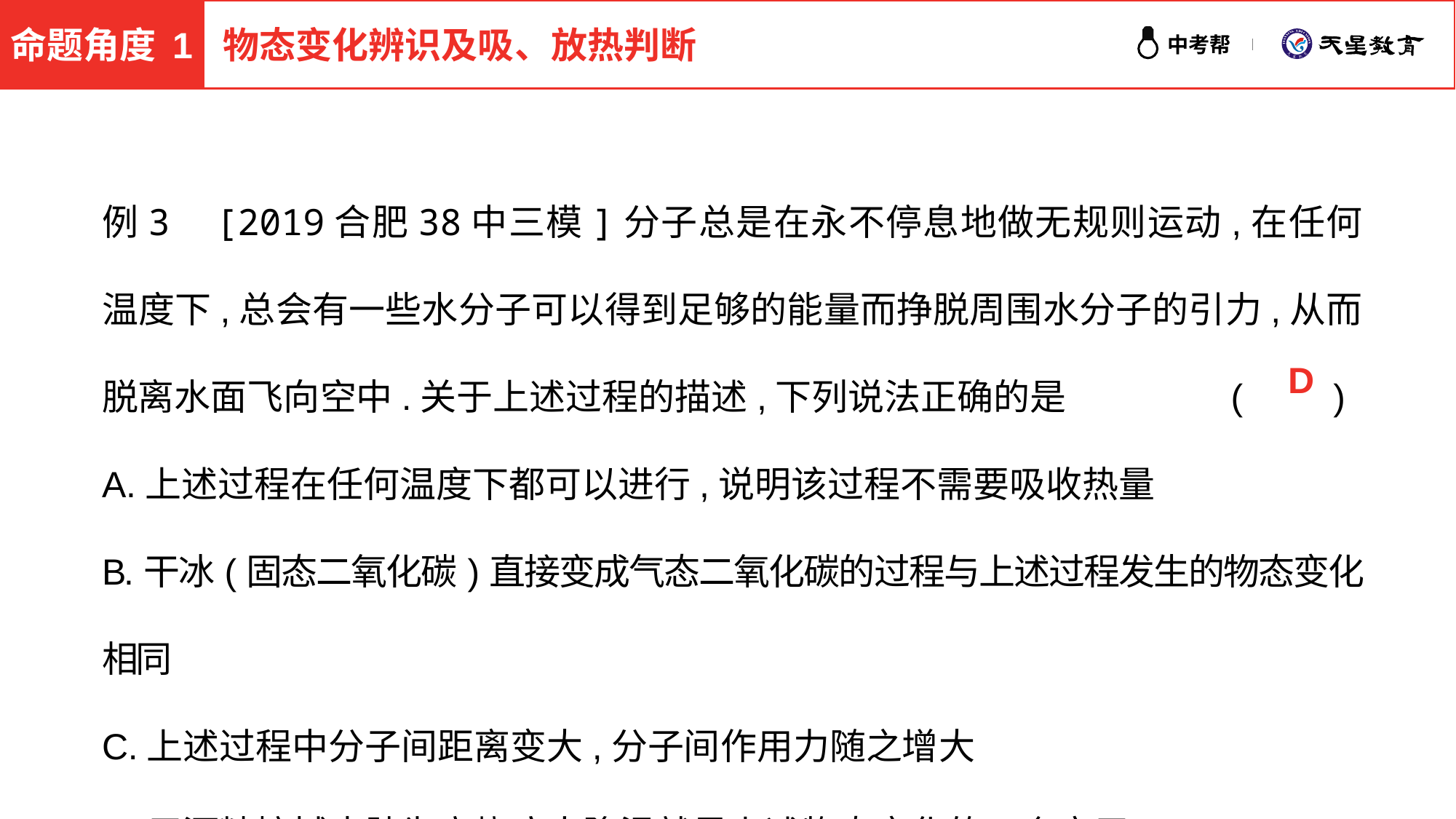

命题角度 1
物态变化辨识及吸、放热判断
例3  [2019合肥38中三模]分子总是在永不停息地做无规则运动,在任何温度下,总会有一些水分子可以得到足够的能量而挣脱周围水分子的引力,从而脱离水面飞向空中.关于上述过程的描述,下列说法正确的是                   (　　)
A.上述过程在任何温度下都可以进行,说明该过程不需要吸收热量
B.干冰(固态二氧化碳)直接变成气态二氧化碳的过程与上述过程发生的物态变化相同
C.上述过程中分子间距离变大,分子间作用力随之增大
D.用酒精擦拭皮肤为高烧病人降温就是上述物态变化的一个应用
D